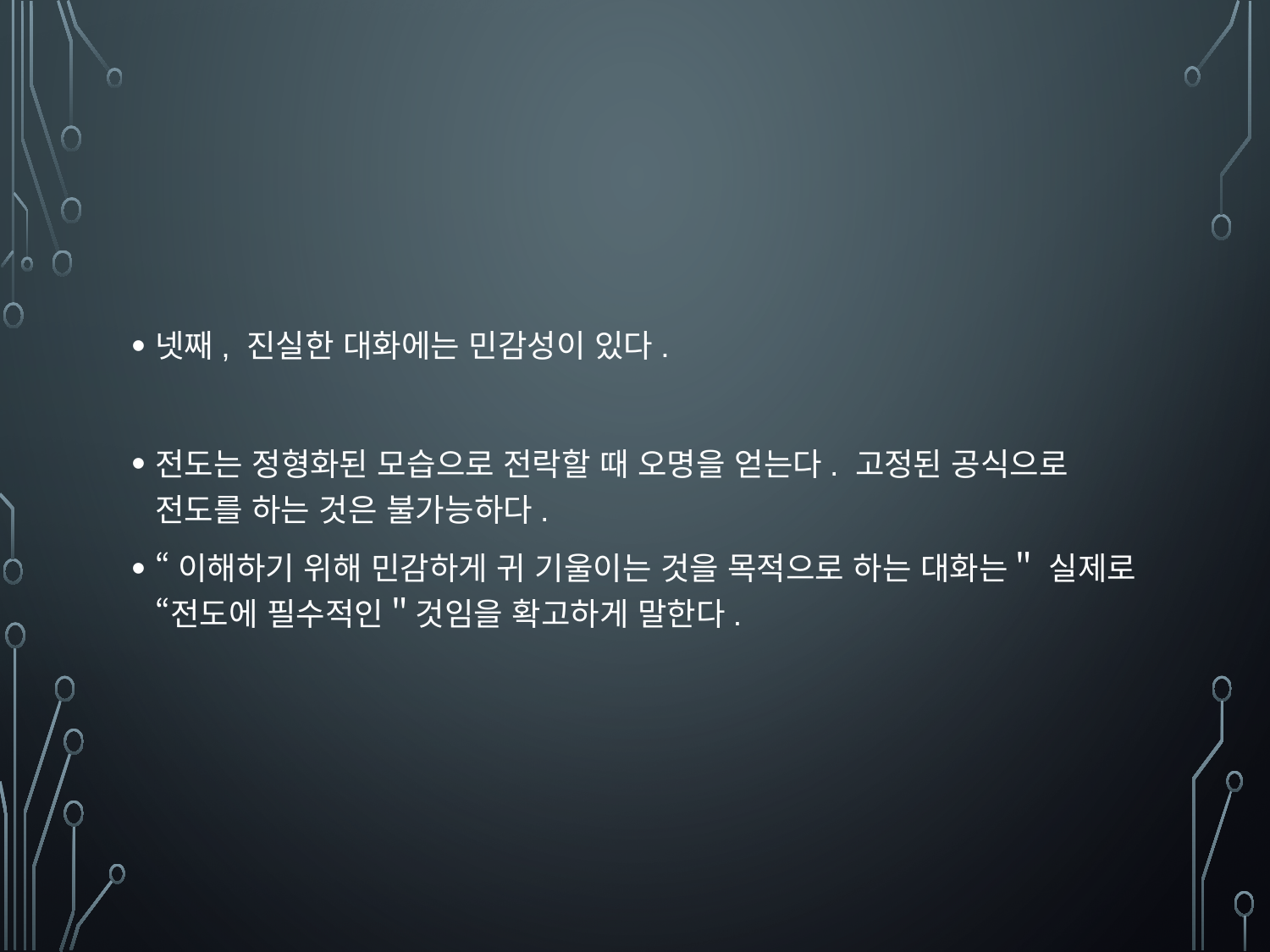

#
넷째, 진실한 대화에는 민감성이 있다.

전도는 정형화된 모습으로 전락할 때 오명을 얻는다. 고정된 공식으로 전도를 하는 것은 불가능하다.
“이해하기 위해 민감하게 귀 기울이는 것을 목적으로 하는 대화는＂ 실제로 “전도에 필수적인＂것임을 확고하게 말한다.